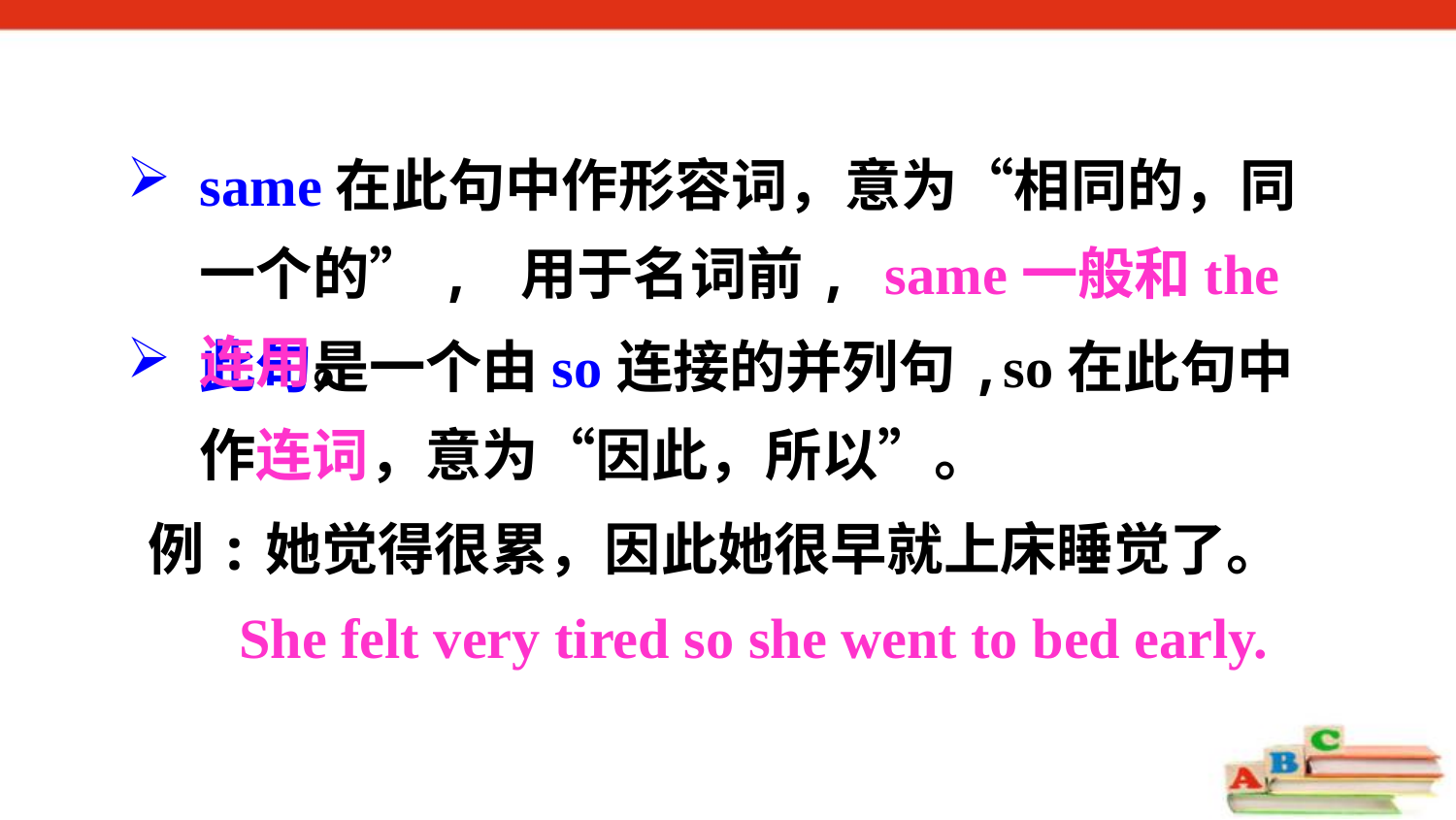

same在此句中作形容词，意为“相同的，同一个的”, 用于名词前, same一般和the连用。
此句是一个由so连接的并列句,so在此句中作连词，意为“因此，所以”。
例:她觉得很累，因此她很早就上床睡觉了。
       She felt very tired so she went to bed early.